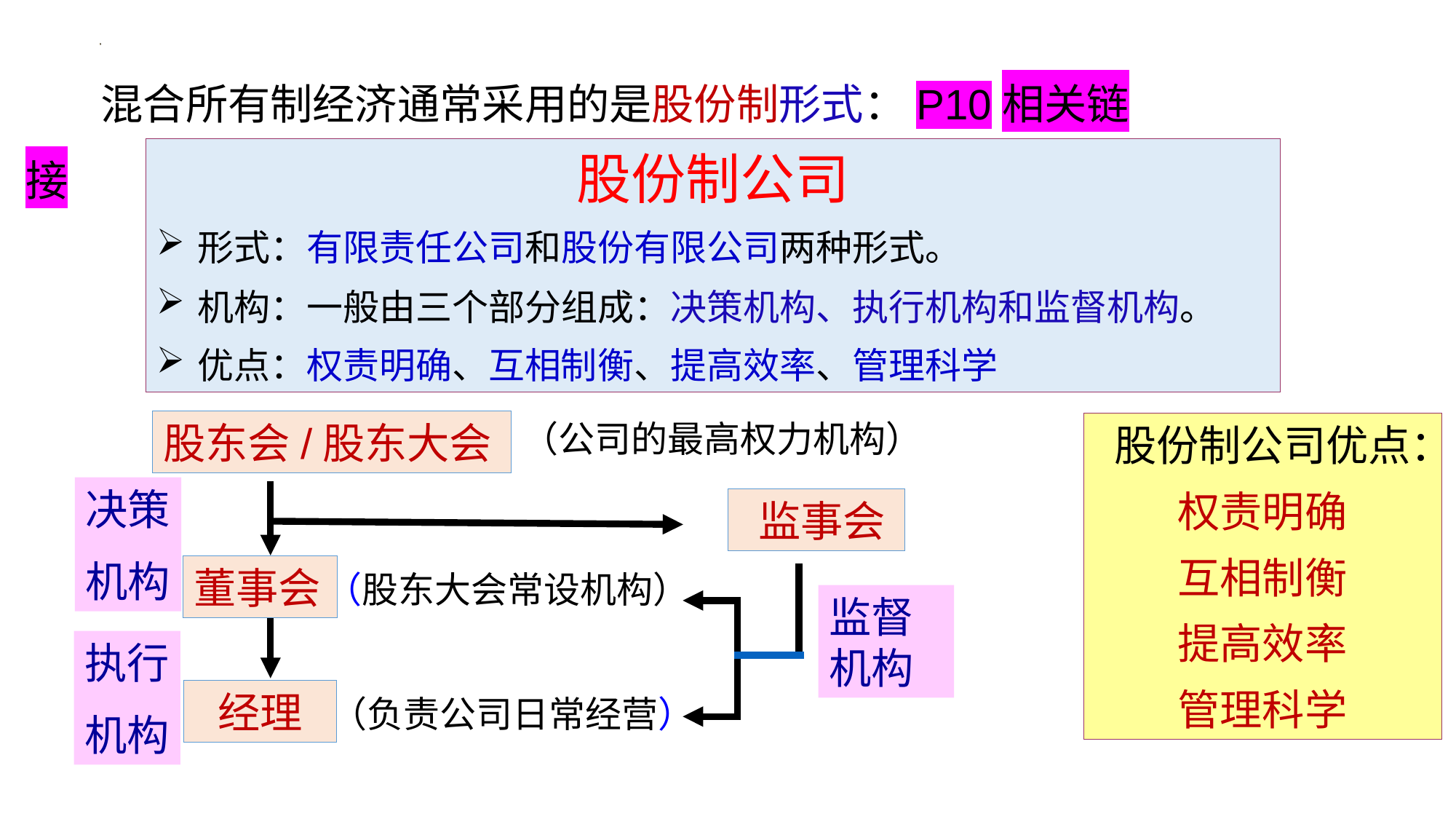

相关链接
混合所有制经济通常采用的是股份制形式：P10相关链接
股份制公司
形式：有限责任公司和股份有限公司两种形式。
机构：一般由三个部分组成：决策机构、执行机构和监督机构。
优点：权责明确、互相制衡、提高效率、管理科学
（公司的最高权力机构）
股东会/股东大会
决策
机构
监督机构
执行
机构
 监事会
董事会
  （股东大会常设机构）
经理
（负责公司日常经营）
股份制公司优点：
权责明确
互相制衡
提高效率
管理科学